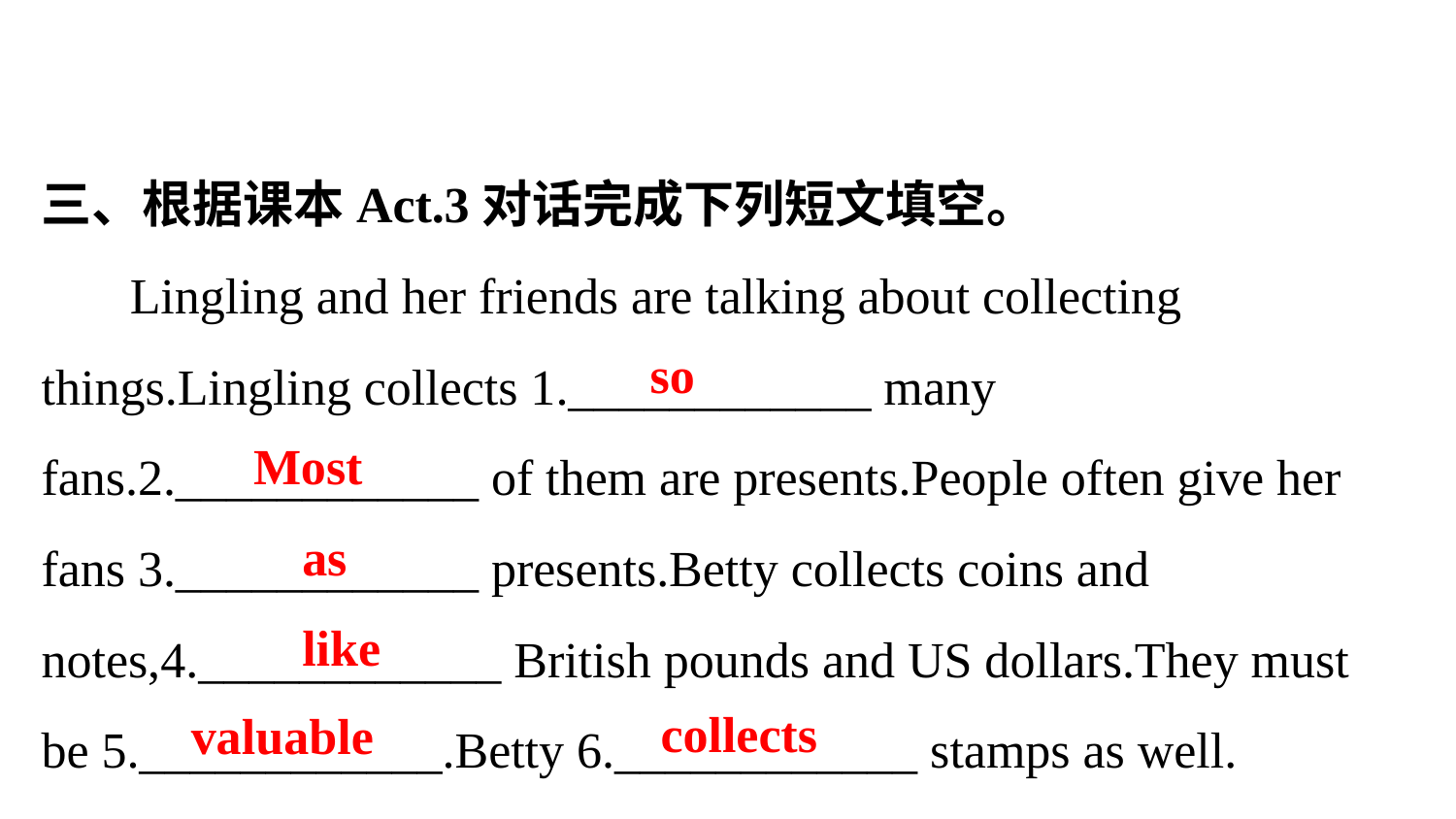

三、根据课本Act.3对话完成下列短文填空。
       Lingling and her friends are talking about collecting things.Lingling collects 1.____________ many fans.2.____________ of them are presents.People often give her fans 3.____________ presents.Betty collects coins and notes,4.____________ British pounds and US dollars.They must be 5.____________.Betty 6.____________ stamps as well.
so
Most
as
like
collects
valuable